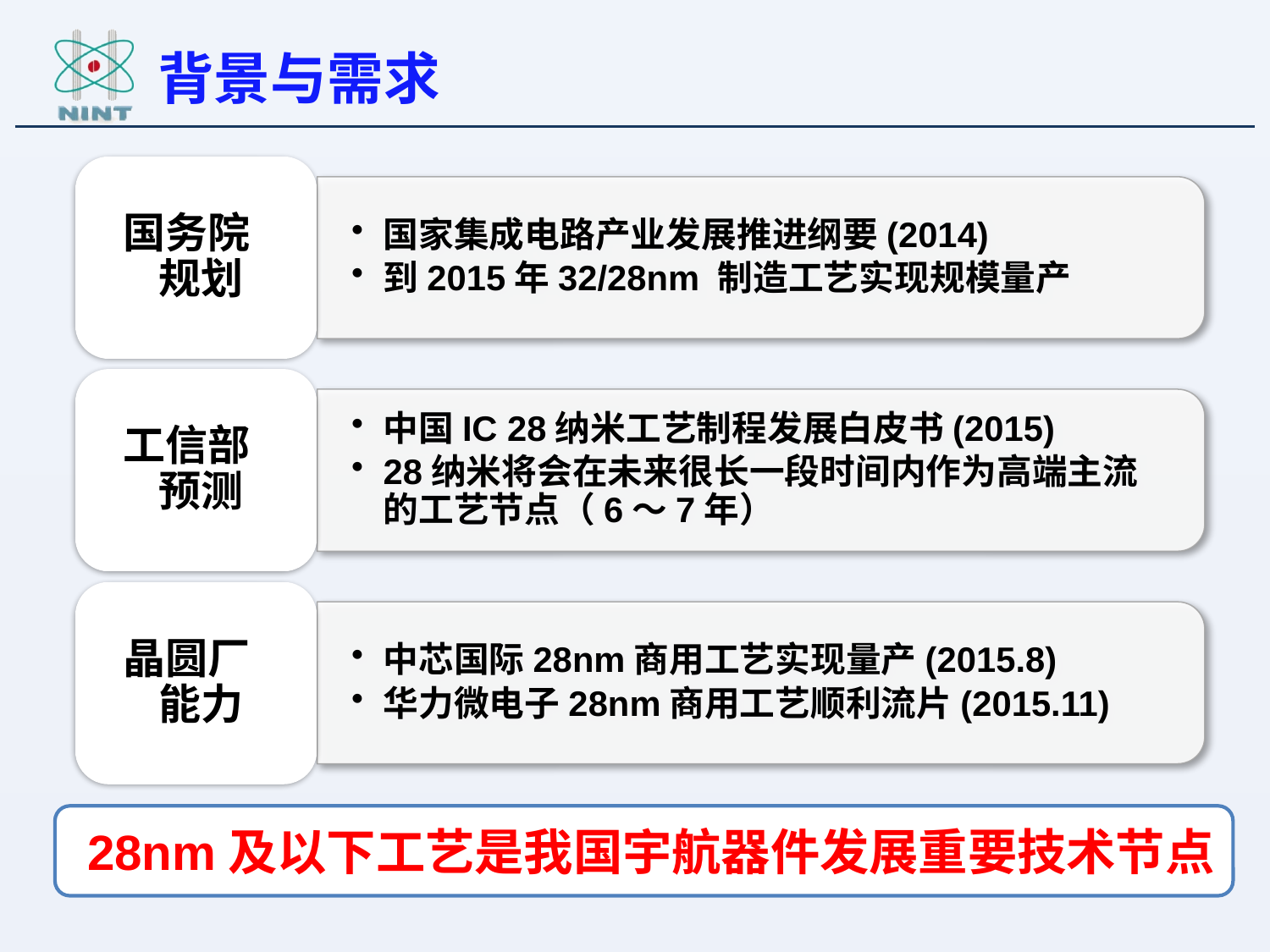

# 背景与需求
国家集成电路产业发展推进纲要(2014)
到2015年32/28nm 制造工艺实现规模量产
国务院    规划
中国IC 28纳米工艺制程发展白皮书(2015)
28纳米将会在未来很长一段时间内作为高端主流的工艺节点（6～7年）
工信部    预测
中芯国际28nm商用工艺实现量产(2015.8)
华力微电子28nm商用工艺顺利流片(2015.11)
晶圆厂    能力
 28nm及以下工艺是我国宇航器件发展重要技术节点